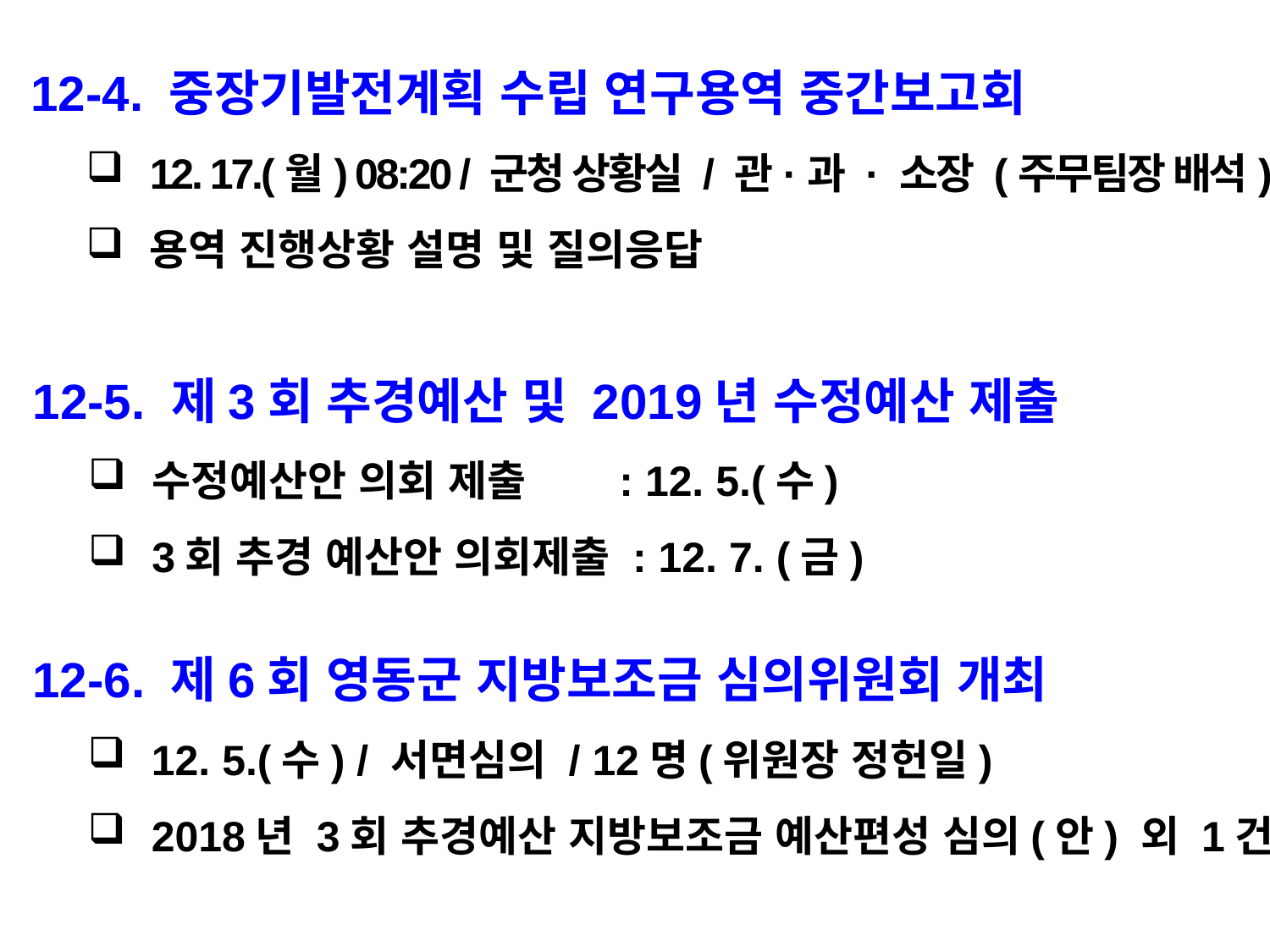

12-4. 중장기발전계획 수립 연구용역 중간보고회
12. 17.(월) 08:20 / 군청 상황실 / 관·과 · 소장 (주무팀장 배석)
용역 진행상황 설명 및 질의응답

12-5. 제3회 추경예산 및 2019년 수정예산 제출
수정예산안 의회 제출       : 12. 5.(수)
3회 추경 예산안 의회제출 : 12. 7. (금)

12-6. 제6회 영동군 지방보조금 심의위원회 개최
12. 5.(수) / 서면심의 / 12명(위원장 정헌일)
2018년 3회 추경예산 지방보조금 예산편성 심의(안) 외 1건